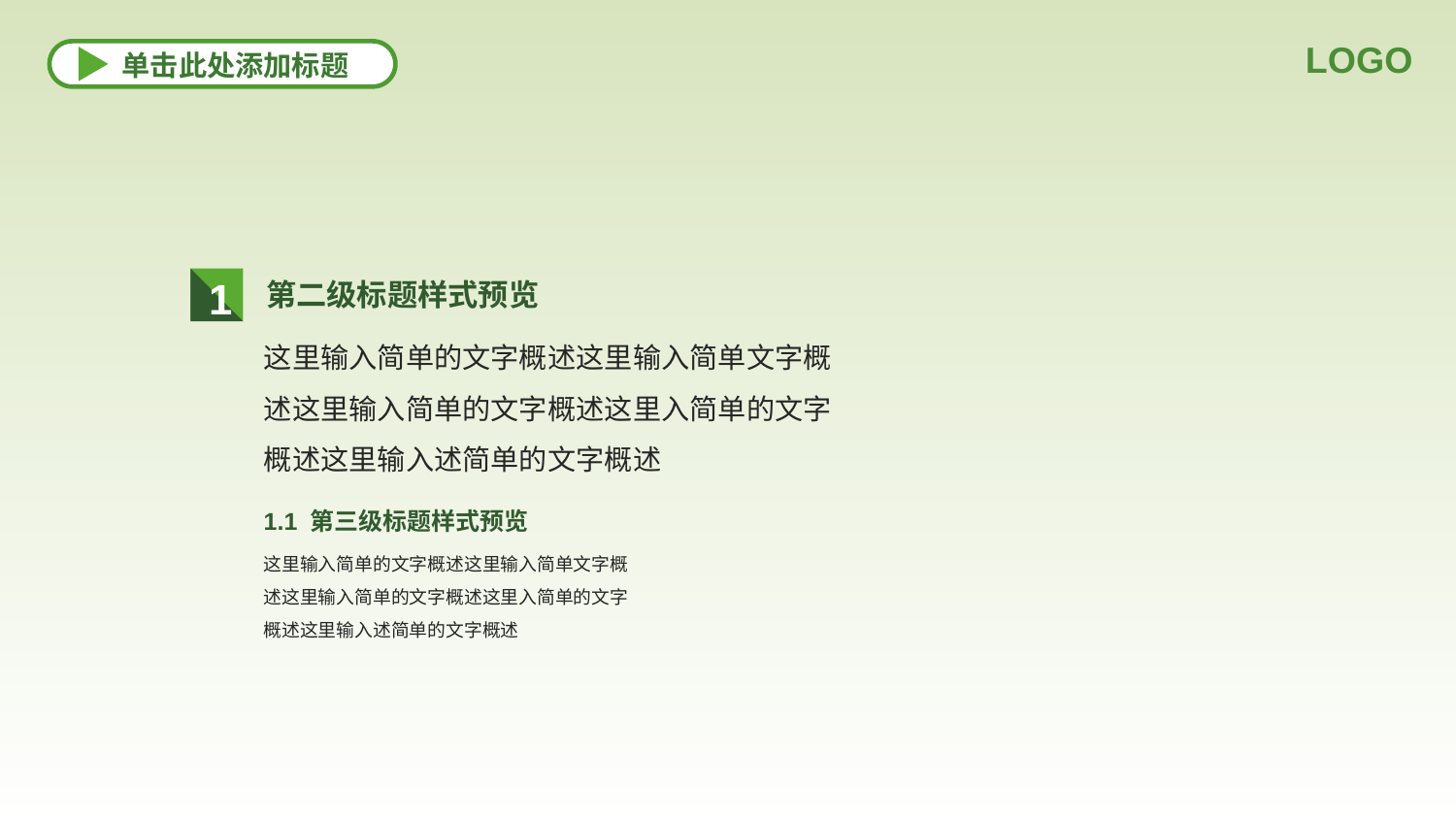

LOGO
单击此处添加标题

X

1

第二级标题样式预览
这里输入简单的文字概述这里输入简单文字概
述这里输入简单的文字概述这里入简单的文字
概述这里输入述简单的文字概述
1.1 第三级标题样式预览
这里输入简单的文字概述这里输入简单文字概
述这里输入简单的文字概述这里入简单的文字
概述这里输入述简单的文字概述